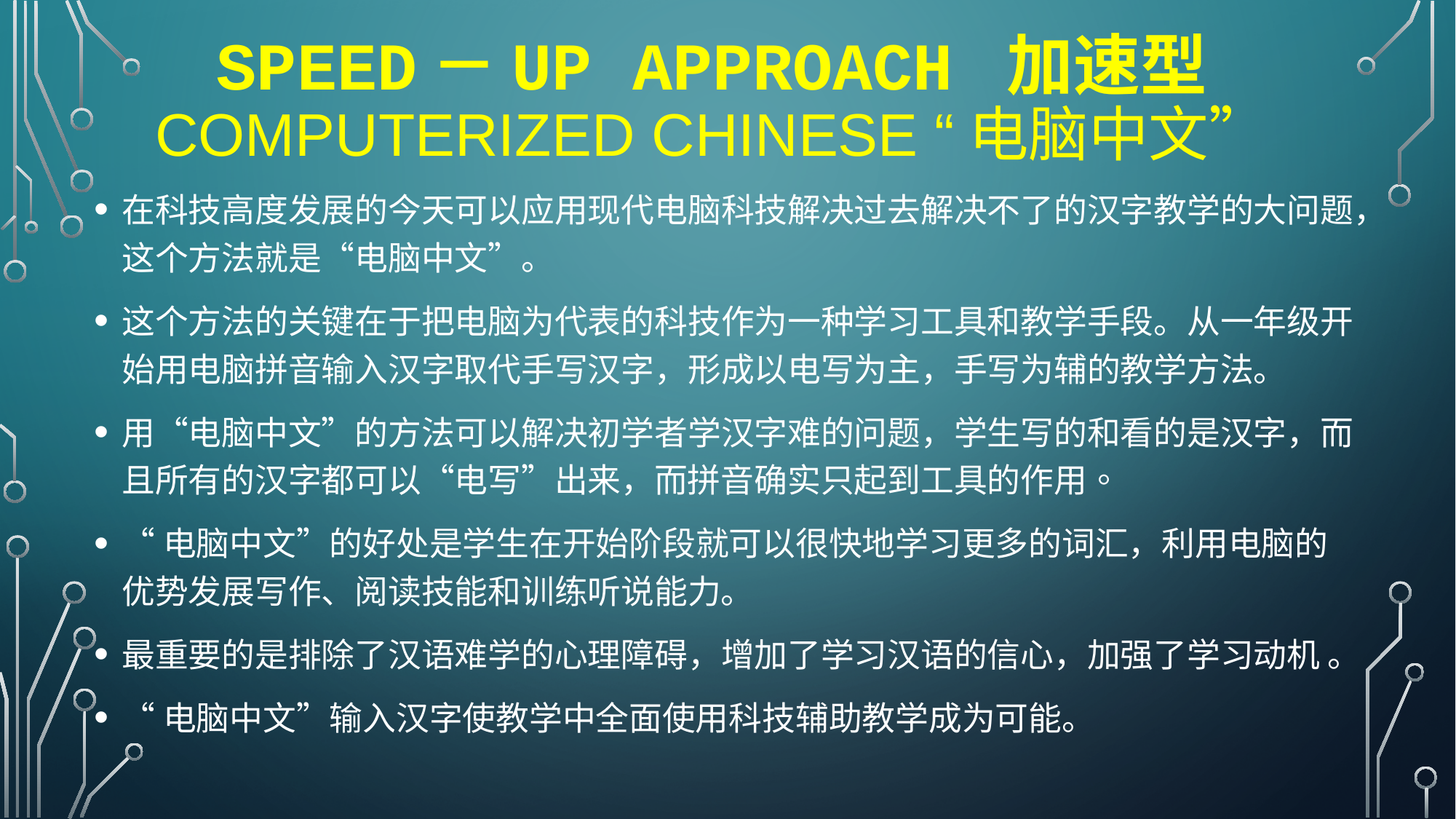

# Speed－up Approach 加速型 Computerized Chinese “电脑中文”
在科技高度发展的今天可以应用现代电脑科技解决过去解决不了的汉字教学的大问题，这个方法就是“电脑中文”。
这个方法的关键在于把电脑为代表的科技作为一种学习工具和教学手段。从一年级开始用电脑拼音输入汉字取代手写汉字，形成以电写为主，手写为辅的教学方法。
用“电脑中文”的方法可以解决初学者学汉字难的问题，学生写的和看的是汉字，而且所有的汉字都可以“电写”出来，而拼音确实只起到工具的作用。
“电脑中文”的好处是学生在开始阶段就可以很快地学习更多的词汇，利用电脑的优势发展写作、阅读技能和训练听说能力。
最重要的是排除了汉语难学的心理障碍，增加了学习汉语的信心，加强了学习动机 。
“电脑中文”输入汉字使教学中全面使用科技辅助教学成为可能。